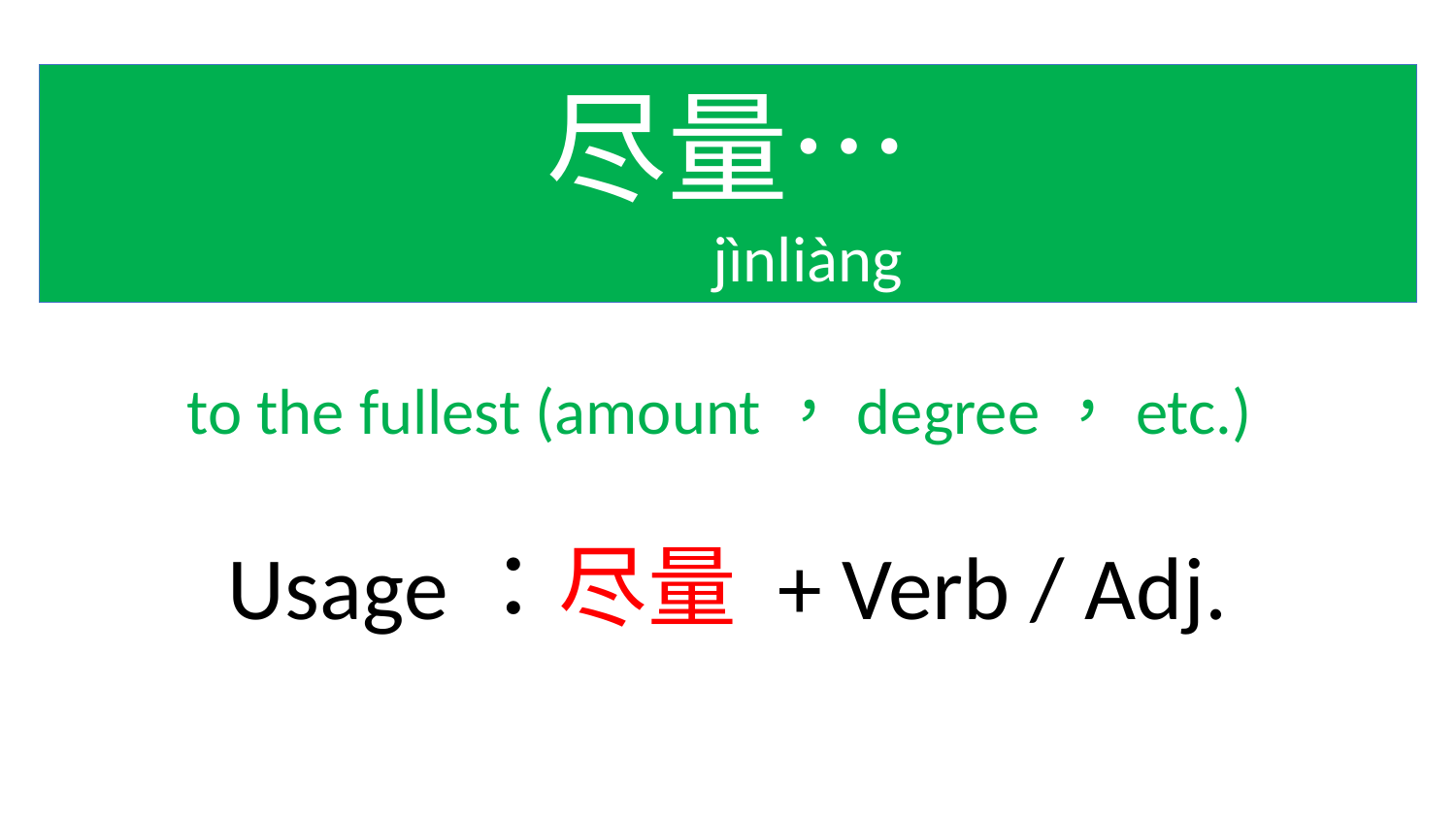

尽量…
                 jìnliàng
to the fullest (amount，degree，etc.)
Usage：尽量 + Verb / Adj.